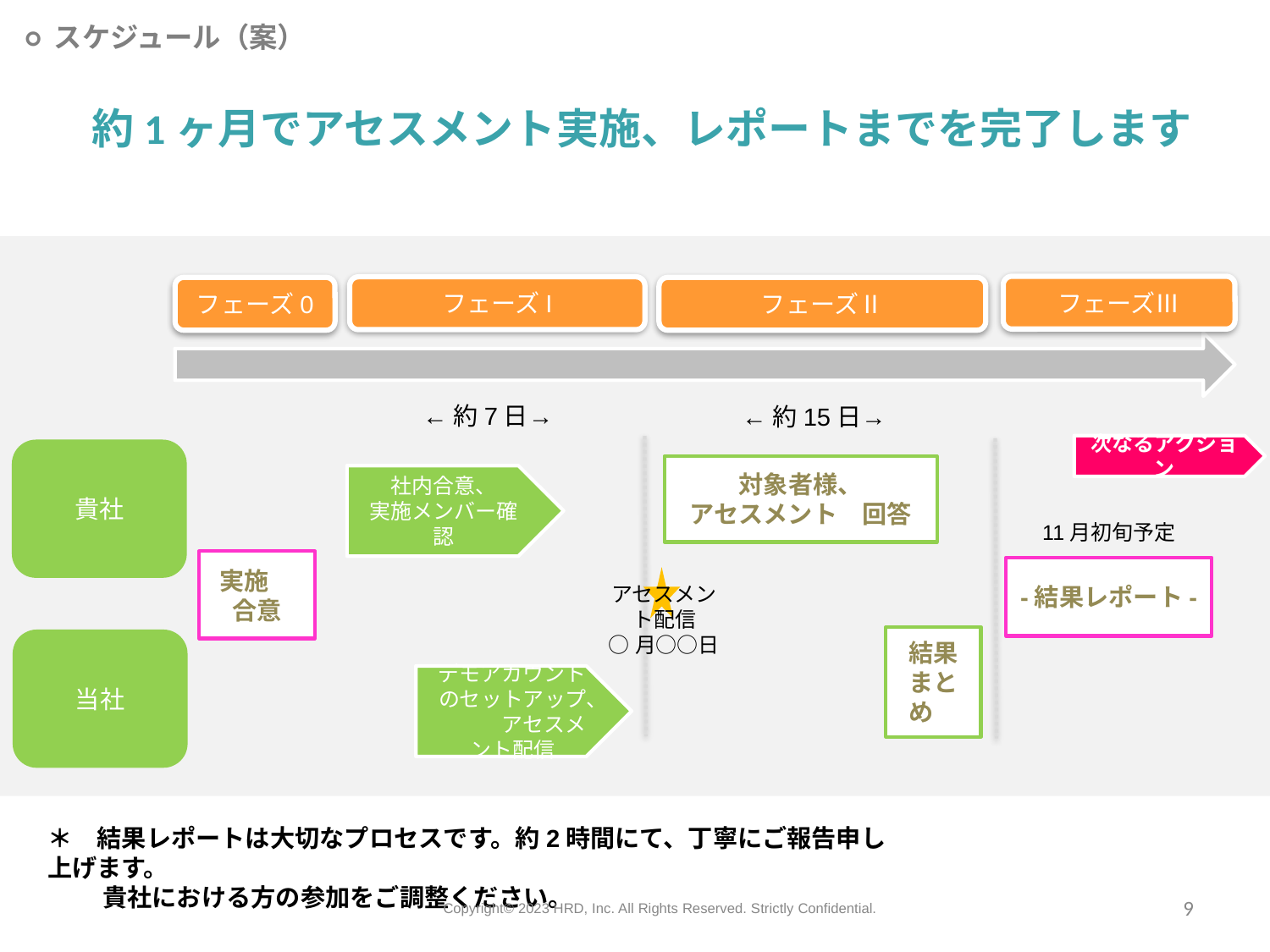

○ スケジュール（案）
約1ヶ月でアセスメント実施、レポートまでを完了します

フェーズⅢ
フェーズI
フェーズ0
フェーズⅡ

←約15日→
貴社
対象者様、
アセスメント　回答
社内合意、
実施メンバー確認
実施　合意
-結果レポート-
結果まとめ
当社
デモアカウントのセットアップ、　　　アセスメント配信
←約7日→
次なるアクション
11月初旬予定

アセスメント配信
○月○○日
＊　結果レポートは大切なプロセスです。約2時間にて、丁寧にご報告申し上げます。
　　 貴社における方の参加をご調整ください。
Copyright©️ 2023 HRD, Inc. All Rights Reserved. Strictly Confidential.
9